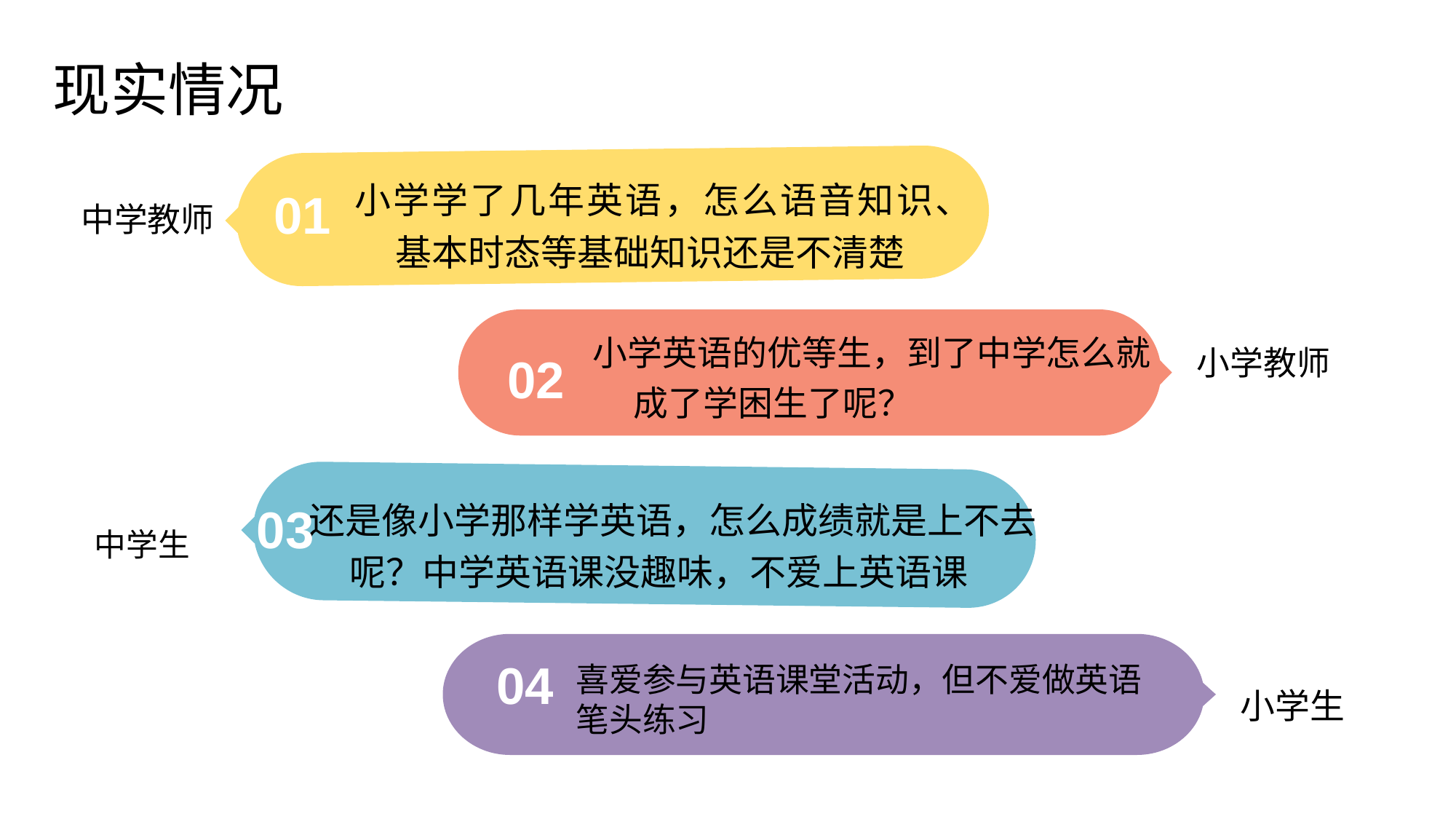

现实情况
小学学了几年英语，怎么语音知识、基本时态等基础知识还是不清楚
01
中学教师

小学英语的优等生，到了中学怎么就成了学困生了呢？
小学教师
02
还是像小学那样学英语，怎么成绩就是上不去呢？中学英语课没趣味，不爱上英语课
03
03
中学生

喜爱参与英语课堂活动，但不爱做英语笔头练习
04
小学生